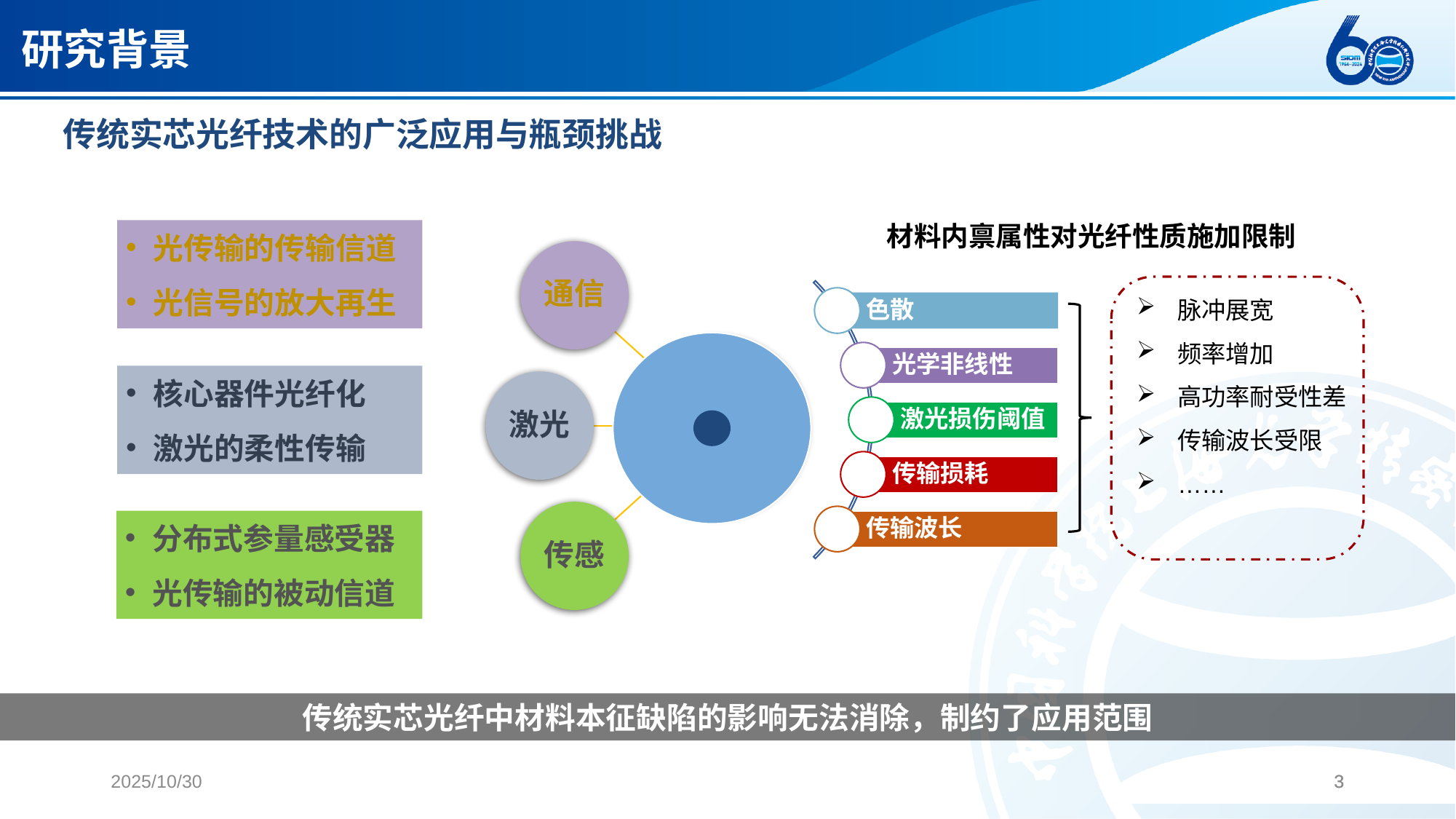

# 研究背景
传统实芯光纤技术的广泛应用与瓶颈挑战
通信
激光
传感
材料内禀属性对光纤性质施加限制
色散
光学非线性
激光损伤阈值
传输损耗
传输波长
脉冲展宽
频率增加
高功率耐受性差
传输波长受限
……

光传输的传输信道
光信号的放大再生

核心器件光纤化
激光的柔性传输

分布式参量感受器
光传输的被动信道
传统实芯光纤中材料本征缺陷的影响无法消除，制约了应用范围
2025/10/30
3